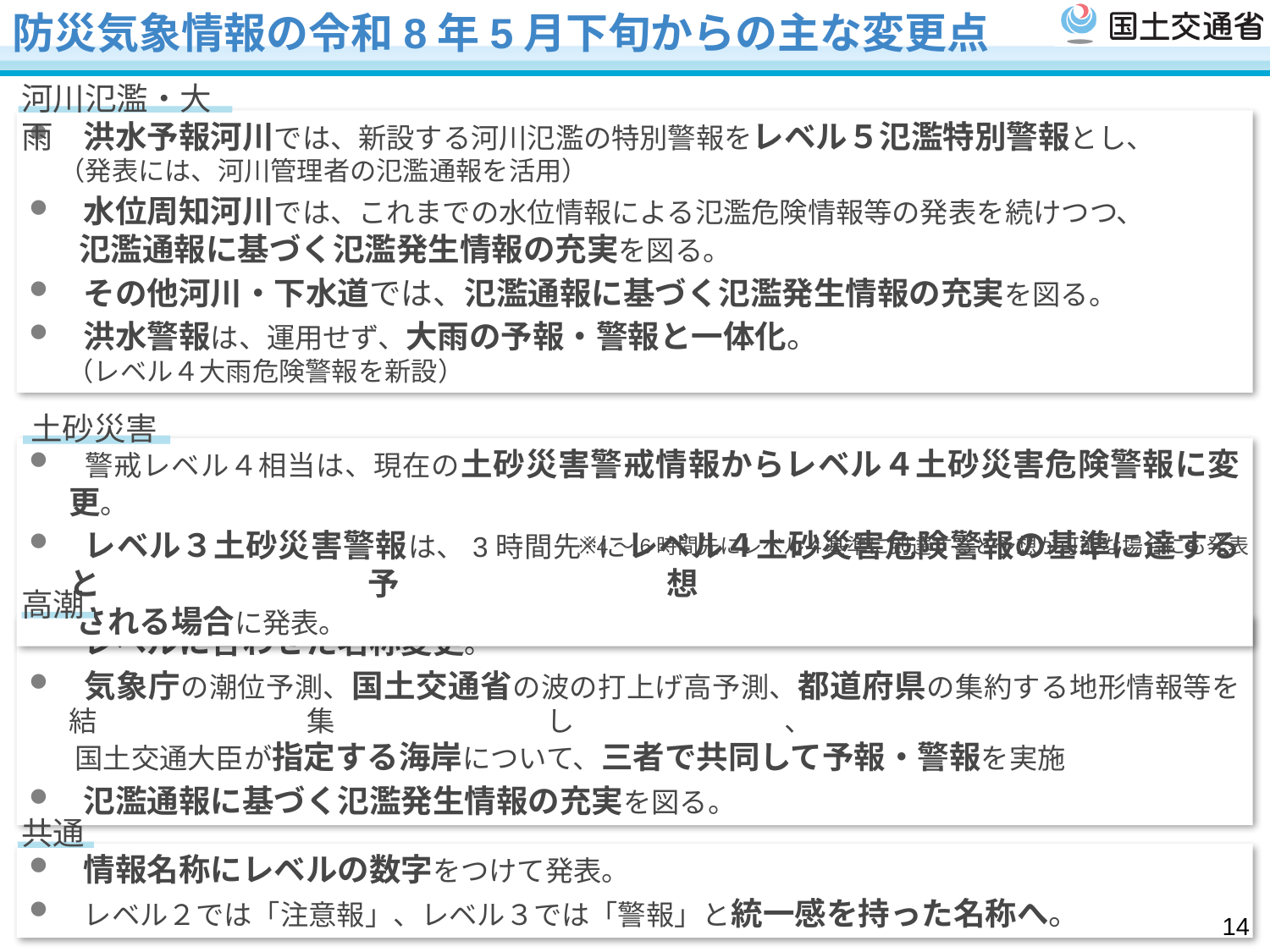

防災気象情報の令和8年5月下旬からの主な変更点
河川氾濫・大雨

 洪水予報河川では、新設する河川氾濫の特別警報をレベル５氾濫特別警報とし、
    （発表には、河川管理者の氾濫通報を活用）
 水位周知河川では、これまでの水位情報による氾濫危険情報等の発表を続けつつ、
	氾濫通報に基づく氾濫発生情報の充実を図る。
 その他河川・下水道では、氾濫通報に基づく氾濫発生情報の充実を図る。
 洪水警報は、運用せず、大雨の予報・警報と一体化。
　  （レベル４大雨危険警報を新設）
土砂災害

 警戒レベル４相当は、現在の土砂災害警戒情報からレベル４土砂災害危険警報に変更。
 レベル３土砂災害警報は、3時間先※にレベル４土砂災害危険警報の基準に達すると予想
 される場合に発表。
※4～6時間先にレベル４基準に到達すると予想が可能な場合にも発表
高潮

 レベルに合わせた名称変更。
 気象庁の潮位予測、国土交通省の波の打上げ高予測、都道府県の集約する地形情報等を結集し、
 国土交通大臣が指定する海岸について、三者で共同して予報・警報を実施
 氾濫通報に基づく氾濫発生情報の充実を図る。
共通

 情報名称にレベルの数字をつけて発表。
 レベル２では「注意報」、レベル３では「警報」と統一感を持った名称へ。
14